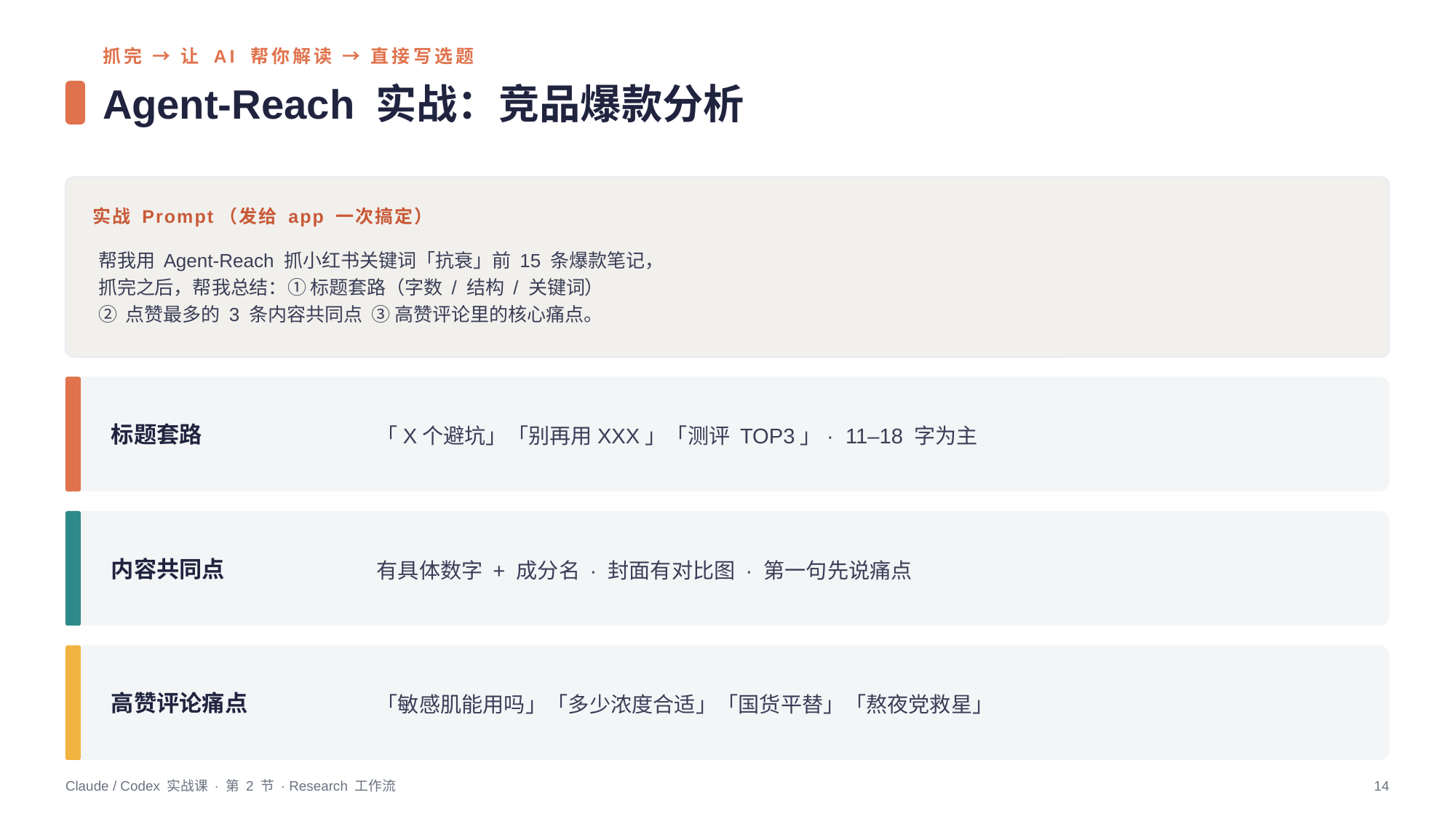

抓完 → 让 AI 帮你解读 → 直接写选题
Agent-Reach 实战：竞品爆款分析

实战 Prompt（发给 app 一次搞定）
帮我用 Agent-Reach 抓小红书关键词「抗衰」前 15 条爆款笔记，
抓完之后，帮我总结：① 标题套路（字数 / 结构 / 关键词）
② 点赞最多的 3 条内容共同点  ③ 高赞评论里的核心痛点。

标题套路
「X个避坑」「别再用XXX」「测评 TOP3」·  11–18 字为主

内容共同点
有具体数字 + 成分名 · 封面有对比图 · 第一句先说痛点

高赞评论痛点
「敏感肌能用吗」「多少浓度合适」「国货平替」「熬夜党救星」
Claude / Codex 实战课 · 第 2 节 · Research 工作流
14